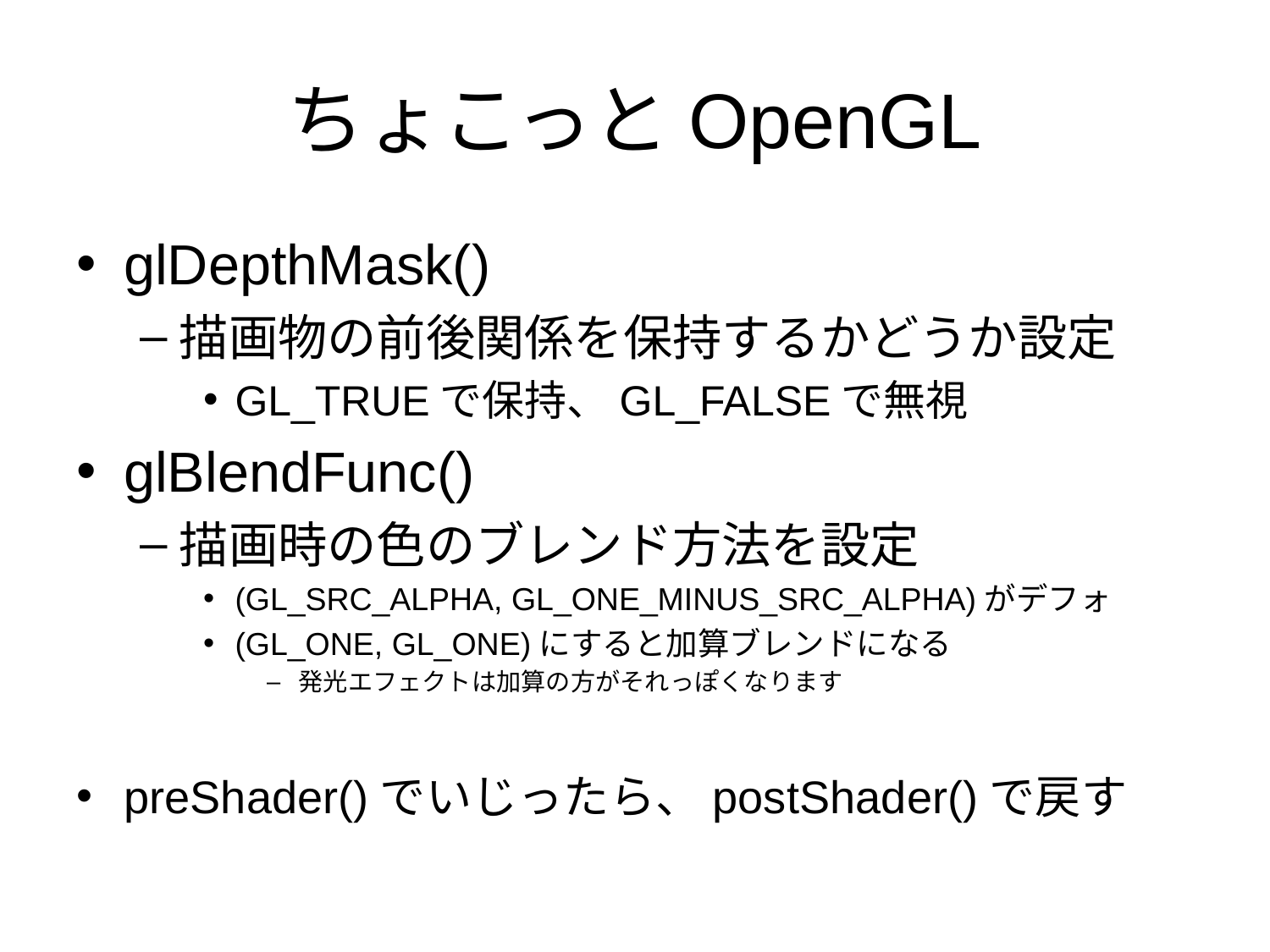

# ちょこっとOpenGL
glDepthMask()
描画物の前後関係を保持するかどうか設定
GL_TRUEで保持、GL_FALSEで無視
glBlendFunc()
描画時の色のブレンド方法を設定
(GL_SRC_ALPHA, GL_ONE_MINUS_SRC_ALPHA)がデフォ
(GL_ONE, GL_ONE)にすると加算ブレンドになる
発光エフェクトは加算の方がそれっぽくなります

preShader()でいじったら、postShader()で戻す